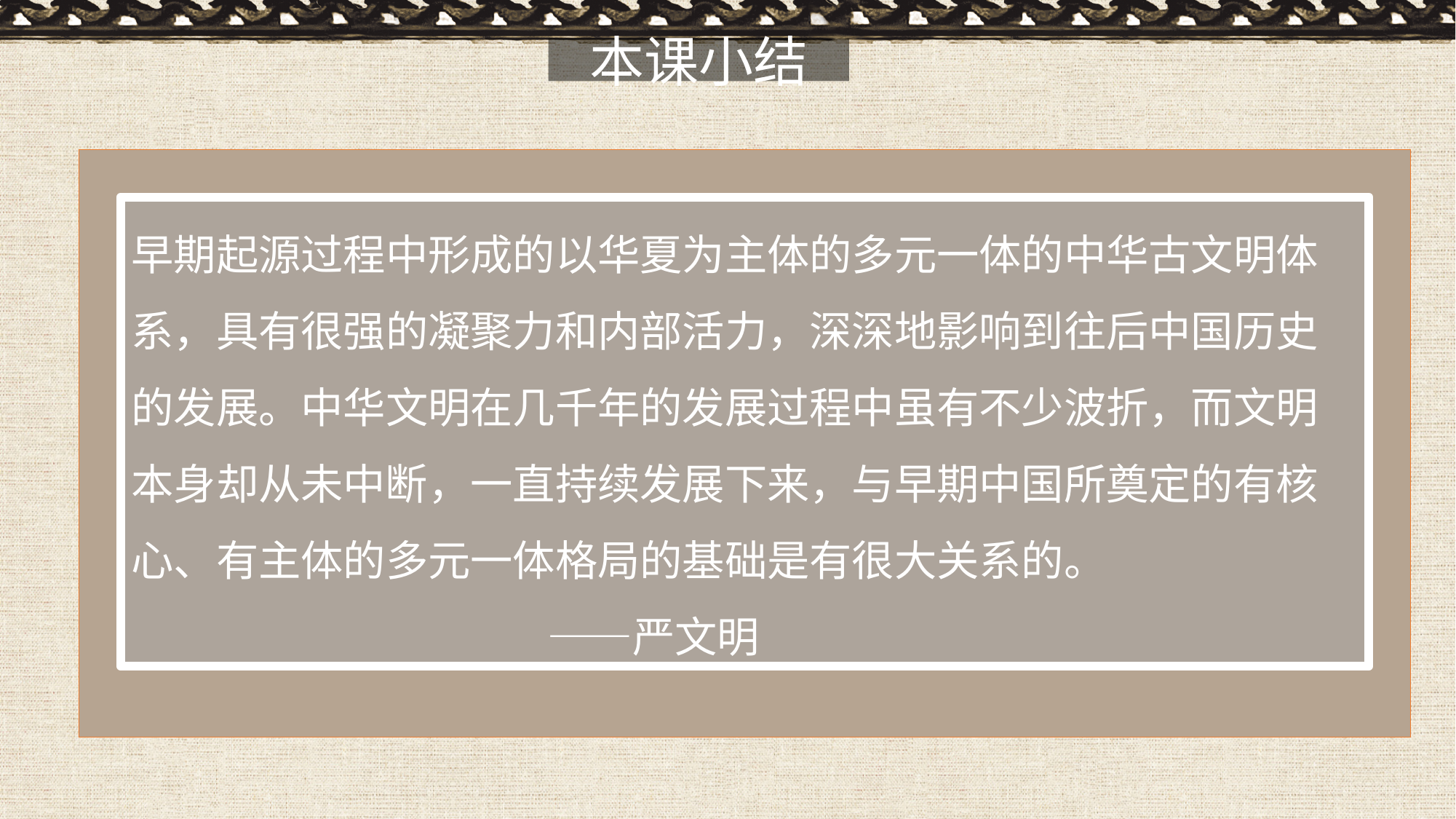

本课小结

早期起源过程中形成的以华夏为主体的多元一体的中华古文明体系，具有很强的凝聚力和内部活力，深深地影响到往后中国历史的发展。中华文明在几千年的发展过程中虽有不少波折，而文明本身却从未中断，一直持续发展下来，与早期中国所奠定的有核心、有主体的多元一体格局的基础是有很大关系的。
                                            ——严文明